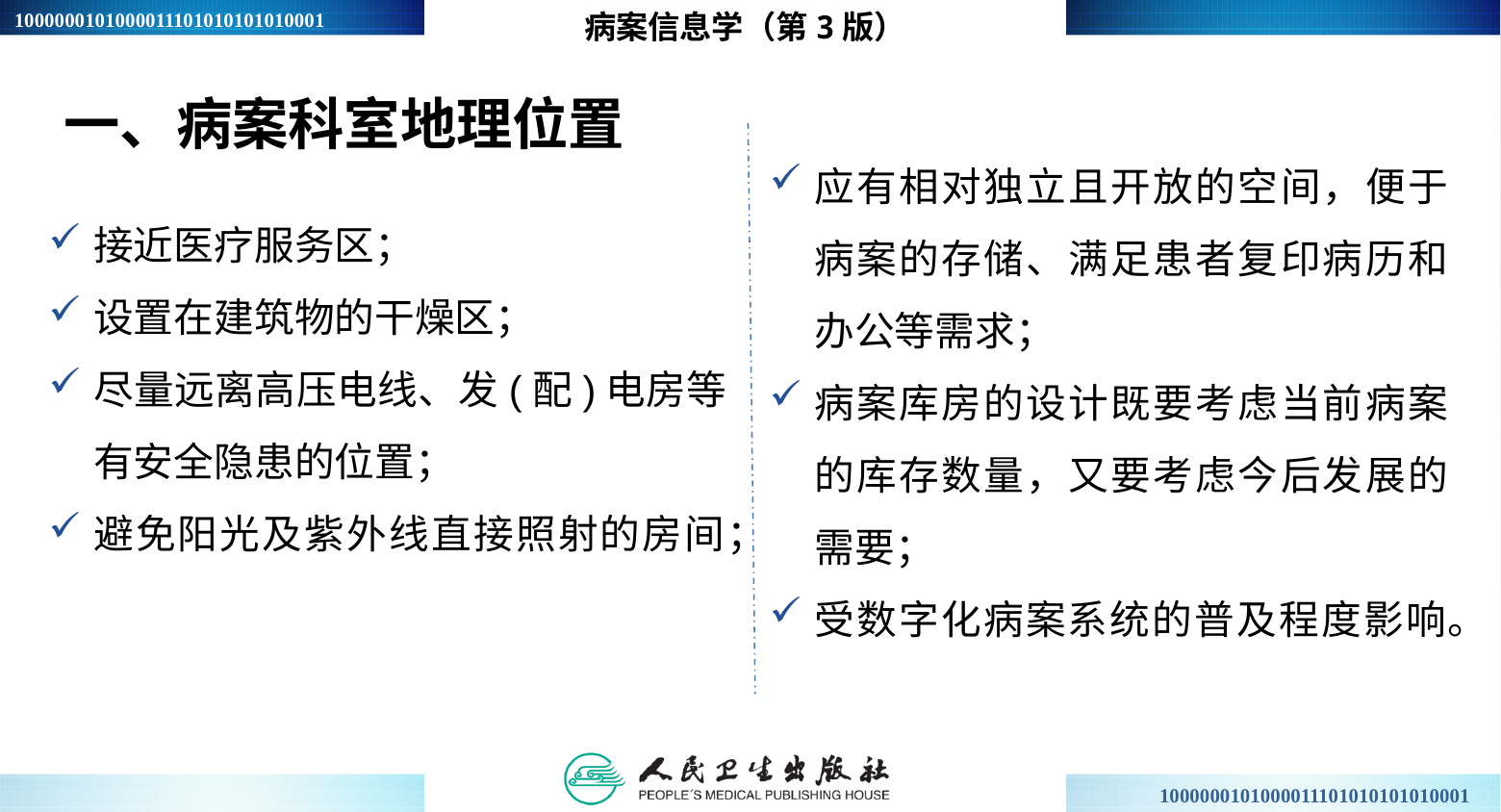

病案信息学（第3版）
一、病案科室地理位置
应有相对独立且开放的空间，便于病案的存储、满足患者复印病历和办公等需求；
病案库房的设计既要考虑当前病案的库存数量，又要考虑今后发展的需要；
受数字化病案系统的普及程度影响。
接近医疗服务区；
设置在建筑物的干燥区；
尽量远离高压电线、发(配)电房等有安全隐患的位置；
避免阳光及紫外线直接照射的房间；